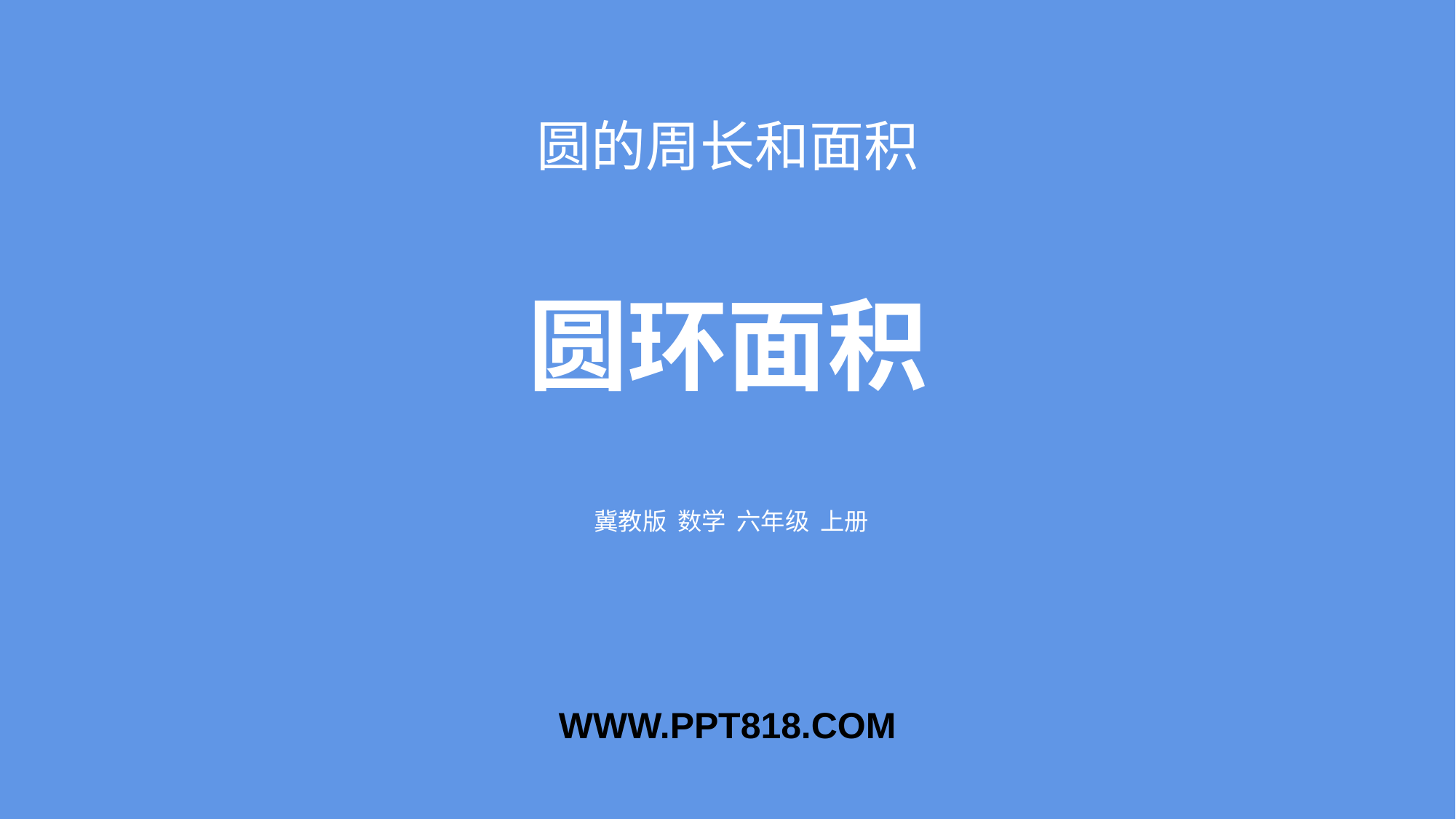

圆的周长和面积

圆环面积
冀教版  数学  六年级  上册
WWW.PPT818.COM